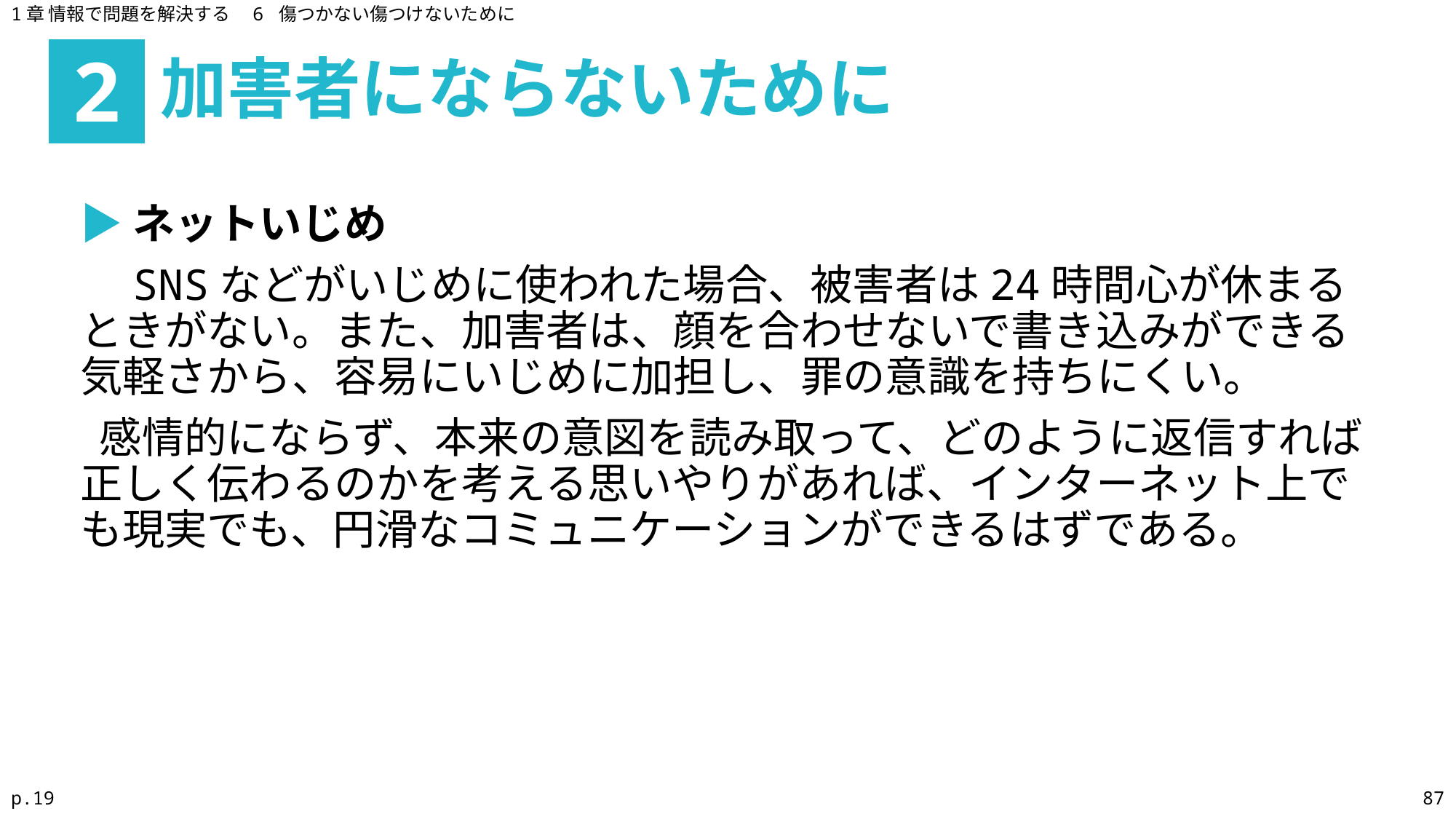

1章 情報で問題を解決する　6 傷つかない傷つけないために
加害者にならないために
2
▶ネットいじめ
　SNSなどがいじめに使われた場合、被害者は24時間心が休まるときがない。また、加害者は、顔を合わせないで書き込みができる気軽さから、容易にいじめに加担し、罪の意識を持ちにくい。
 感情的にならず、本来の意図を読み取って、どのように返信すれば正しく伝わるのかを考える思いやりがあれば、インターネット上でも現実でも、円滑なコミュニケーションができるはずである。
p.19
87